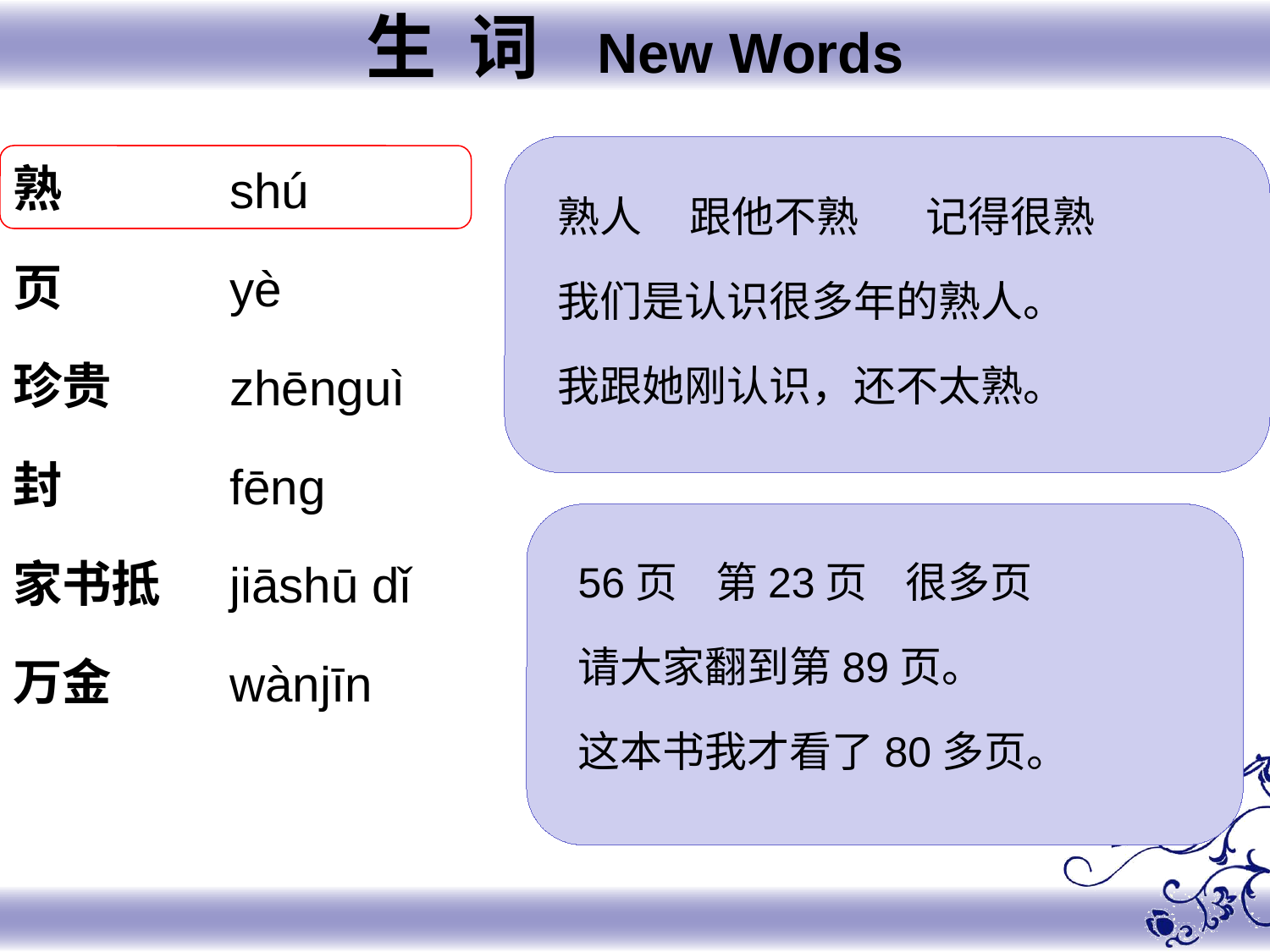

生  词   New Words
熟
页
珍贵
封
家书抵
万金

shú
yè
zhēnguì
fēng
jiāshū dǐ
wànjīn

熟人     跟他不熟       记得很熟
我们是认识很多年的熟人。
我跟她刚认识，还不太熟。

56页    第23页    很多页
请大家翻到第89页。
这本书我才看了80多页。